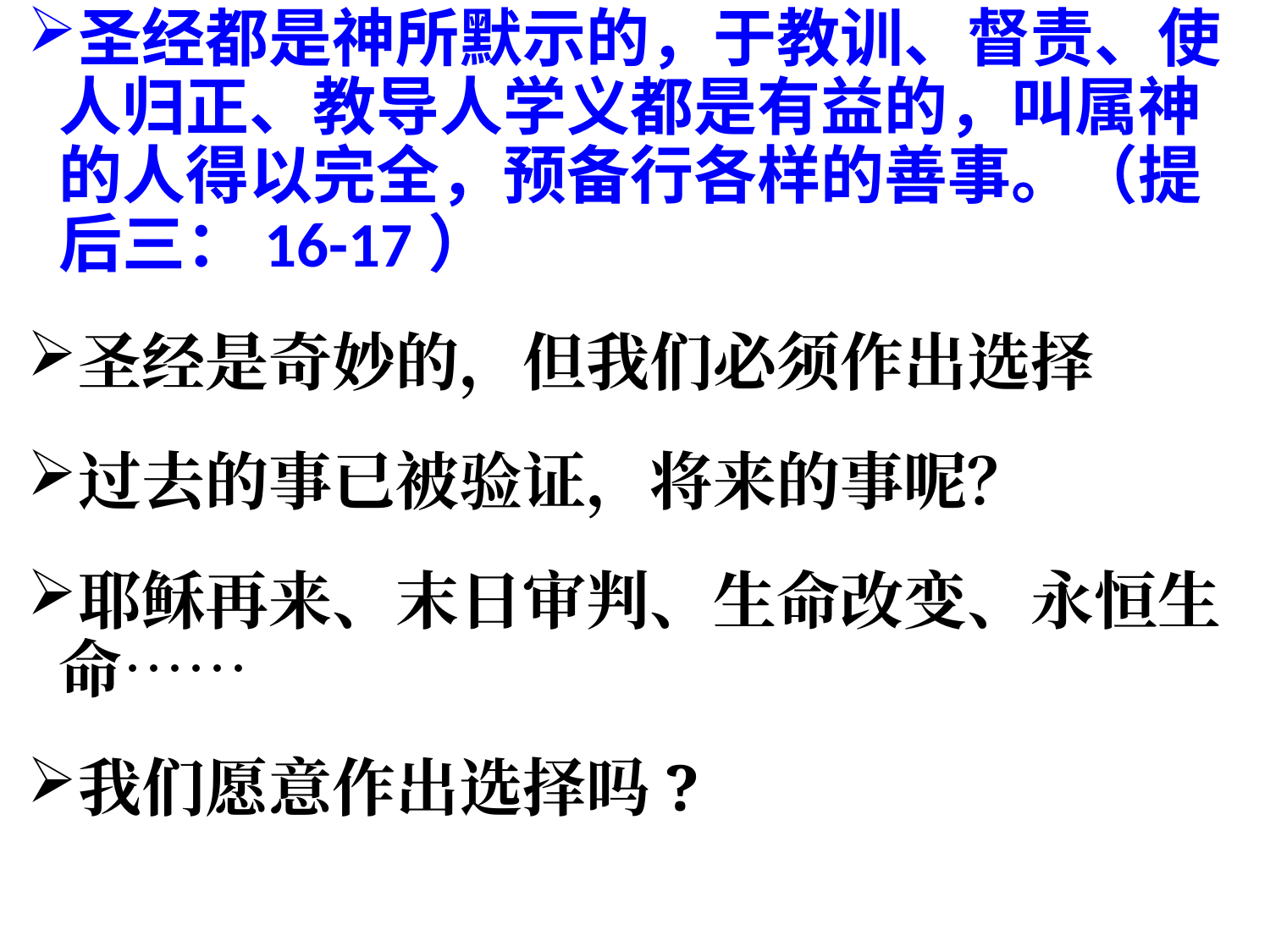

圣经都是神所默示的，于教训、督责、使人归正、教导人学义都是有益的，叫属神的人得以完全，预备行各样的善事。（提后三：16-17）

圣经是奇妙的，但我们必须作出选择

过去的事已被验证，将来的事呢？

耶稣再来、末日审判、生命改变、永恒生命……

我们愿意作出选择吗?